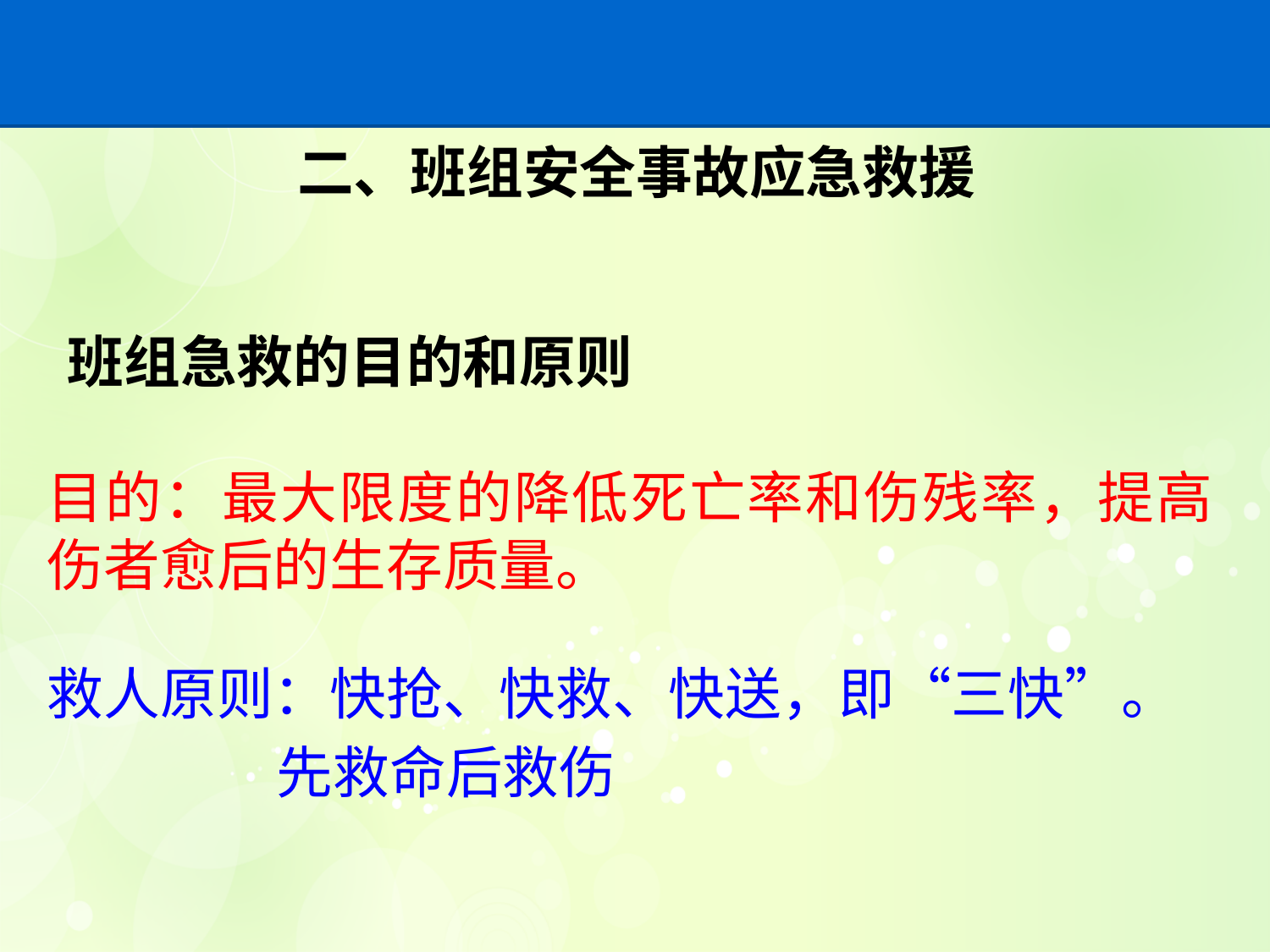

# 二、班组安全事故应急救援
班组急救的目的和原则
目的：最大限度的降低死亡率和伤残率，提高伤者愈后的生存质量。

救人原则：快抢、快救、快送，即“三快”。
                 先救命后救伤